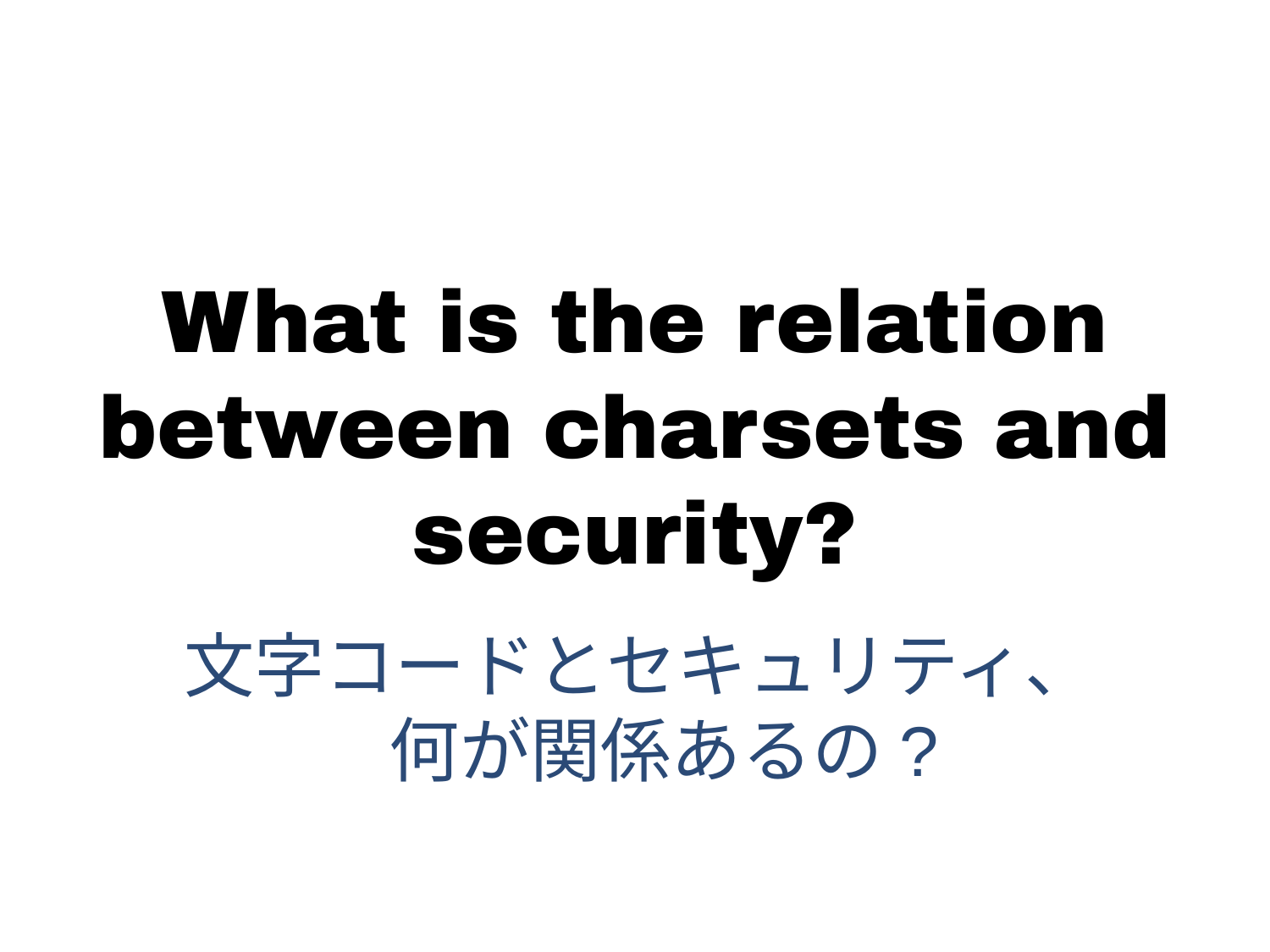

What is the relation between charsets and security?
文字コードとセキュリティ、
  何が関係あるの?